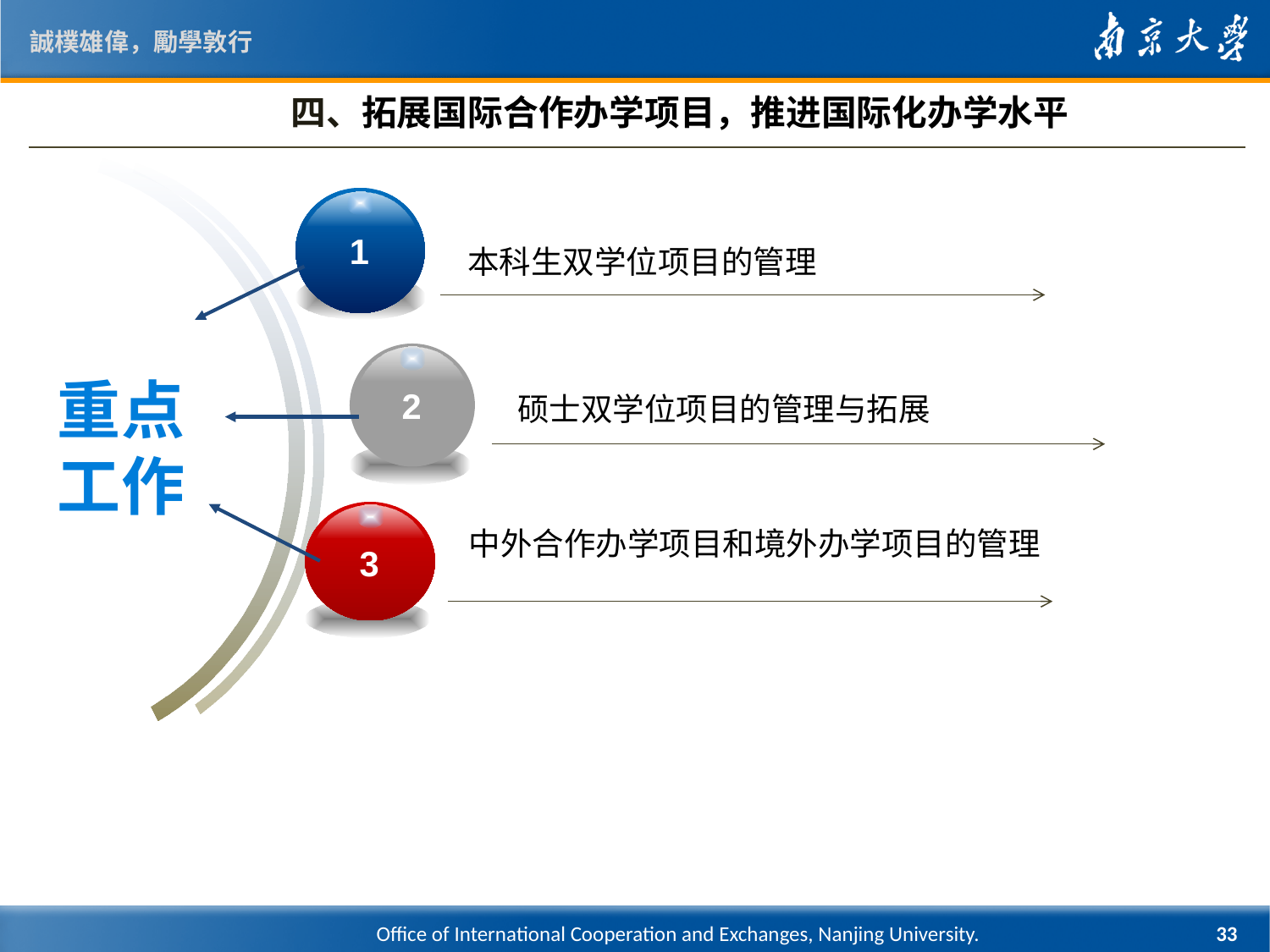

四、拓展国际合作办学项目，推进国际化办学水平

1
本科生双学位项目的管理

2

重点工作
硕士双学位项目的管理与拓展

3

中外合作办学项目和境外办学项目的管理